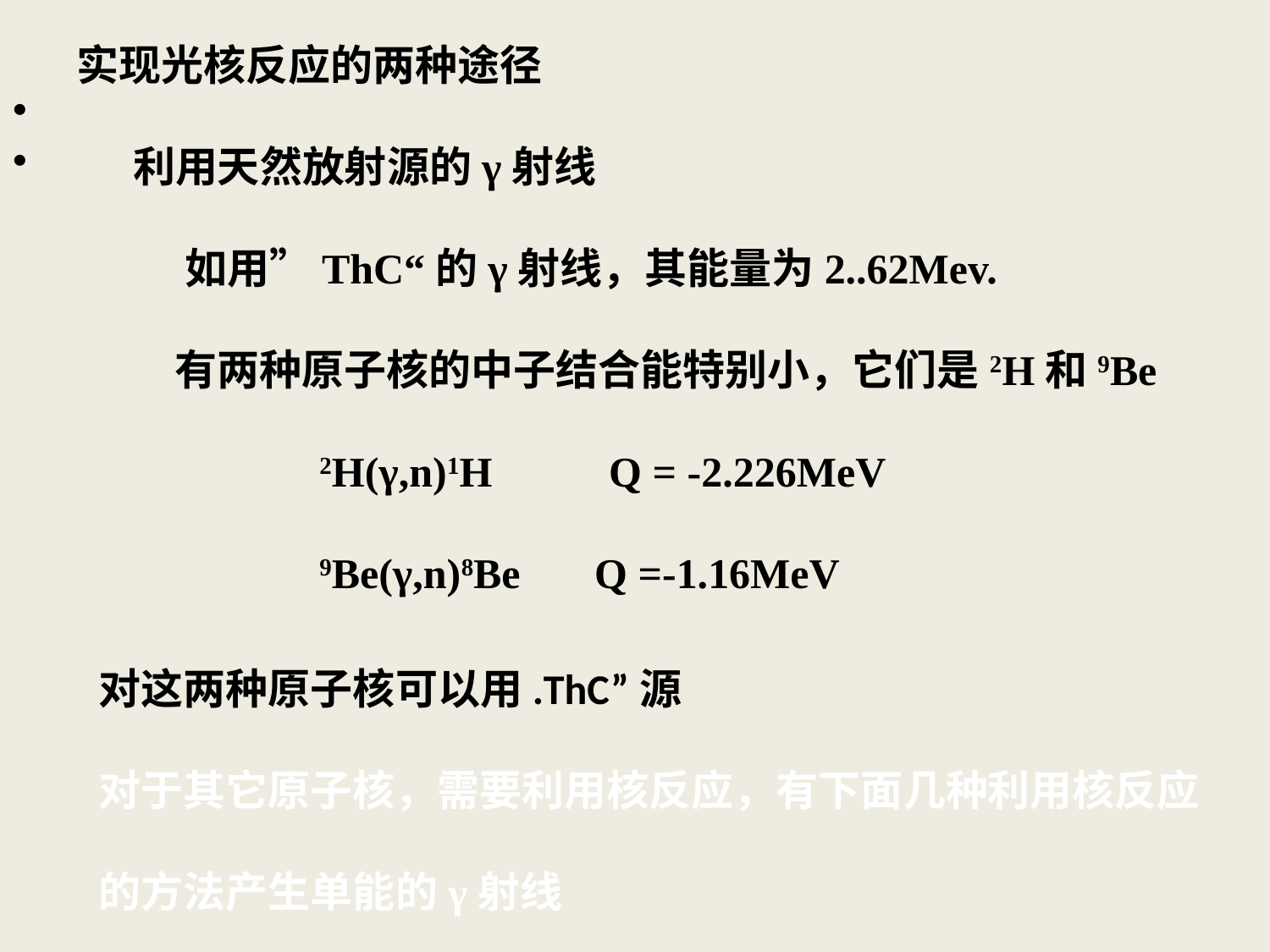

实现光核反应的两种途径

          利用天然放射源的γ射线

                 如用”ThC“的γ射线，其能量为2..62Mev.

                有两种原子核的中子结合能特别小，它们是2H和9Be

                             2H(γ,n)1H           Q = -2.226MeV

                             9Be(γ,n)8Be       Q =-1.16MeV

对这两种原子核可以用.ThC”源

对于其它原子核，需要利用核反应，有下面几种利用核反应

的方法产生单能的γ射线